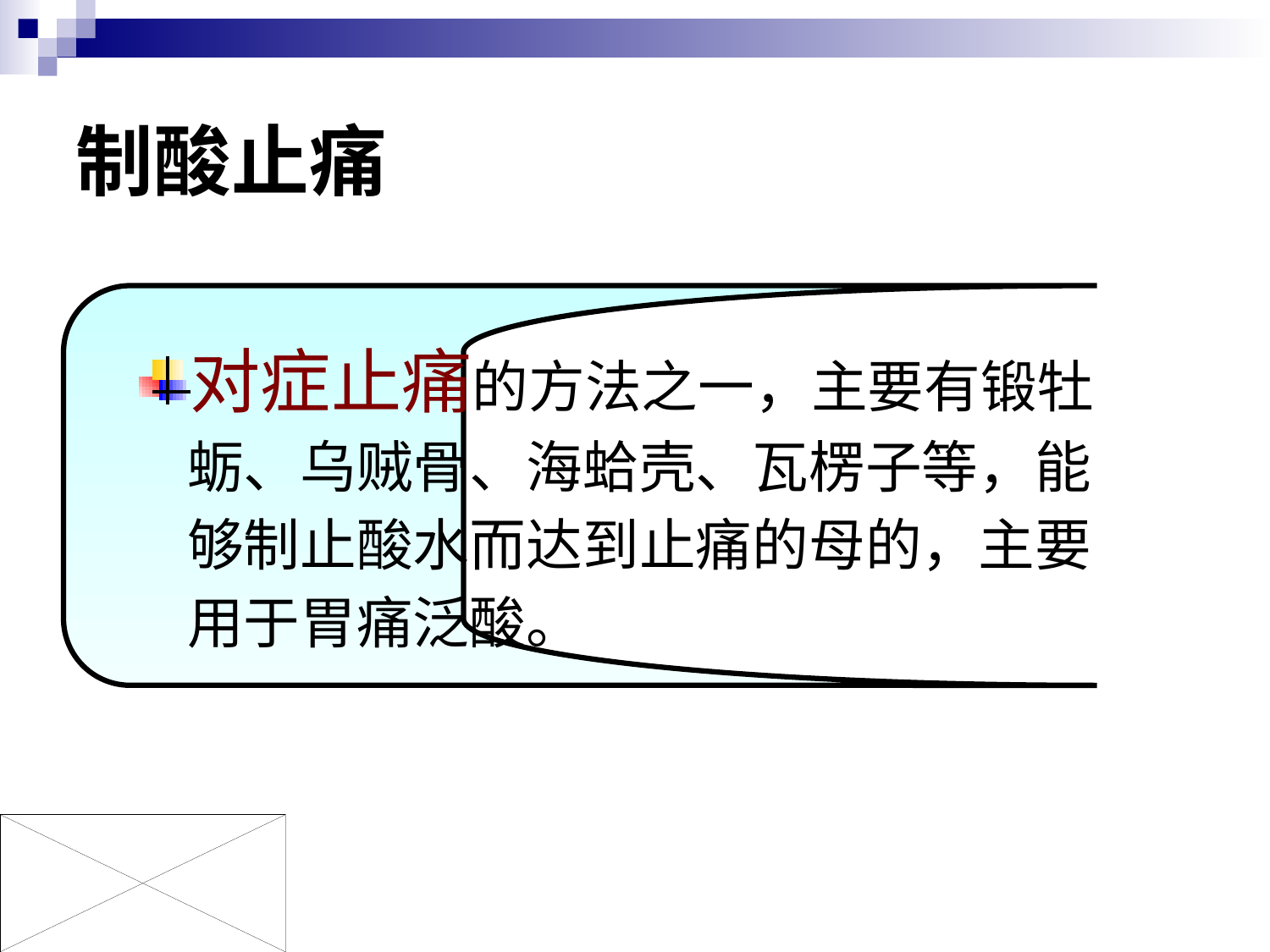

# 制酸止痛

对症止痛的方法之一，主要有锻牡蛎、乌贼骨、海蛤壳、瓦楞子等，能够制止酸水而达到止痛的母的，主要用于胃痛泛酸。